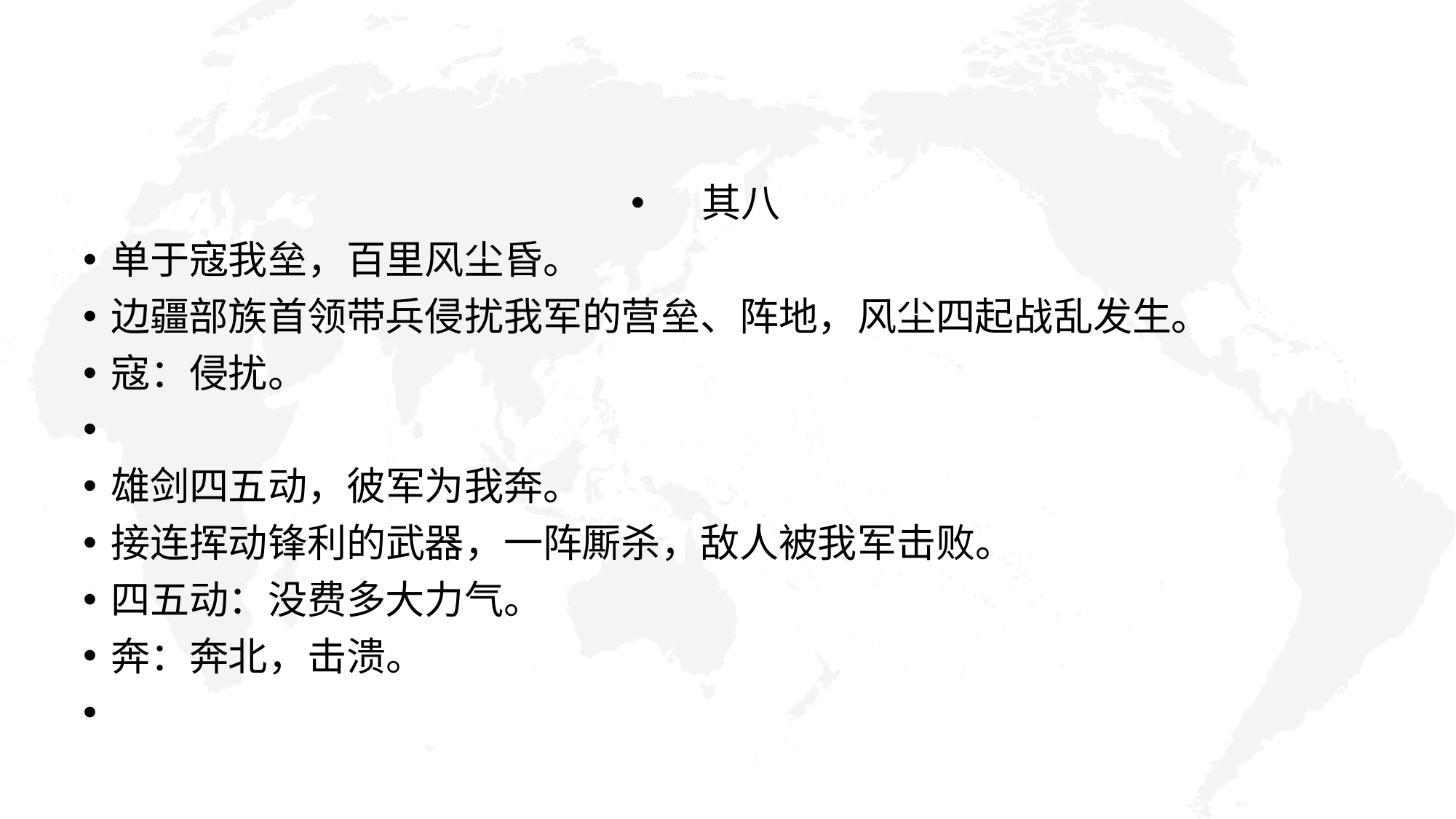

#
其八
单于寇我垒，百里风尘昏。
边疆部族首领带兵侵扰我军的营垒、阵地，风尘四起战乱发生。
寇：侵扰。

雄剑四五动，彼军为我奔。
接连挥动锋利的武器，一阵厮杀，敌人被我军击败。
四五动：没费多大力气。
奔：奔北，击溃。